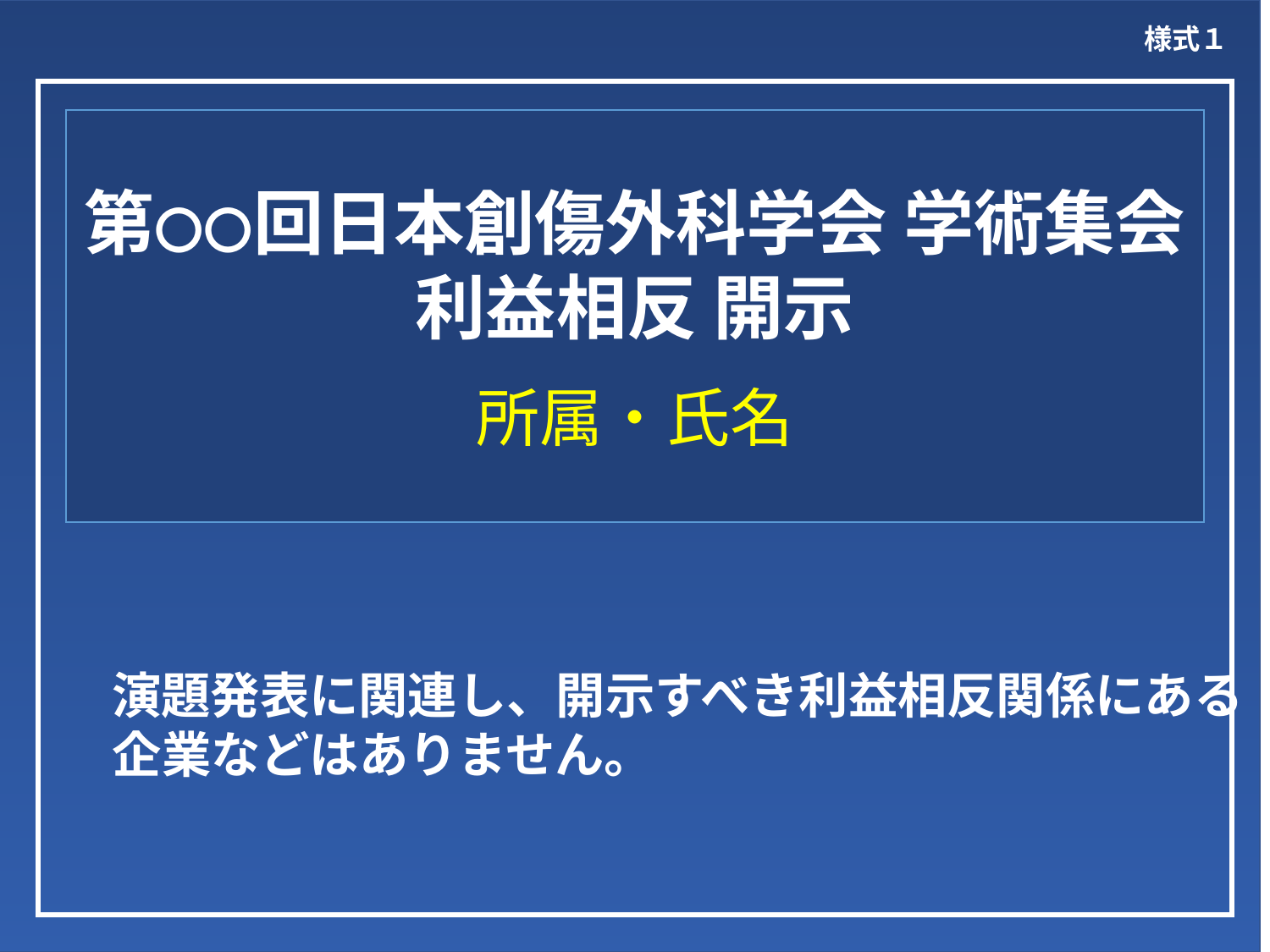

演題発表に関連し、開示すべき利益相反関係にある
　　 企業などはありません。
様式１

第〇〇回日本創傷外科学会 学術集会
利益相反 開示

所属・氏名